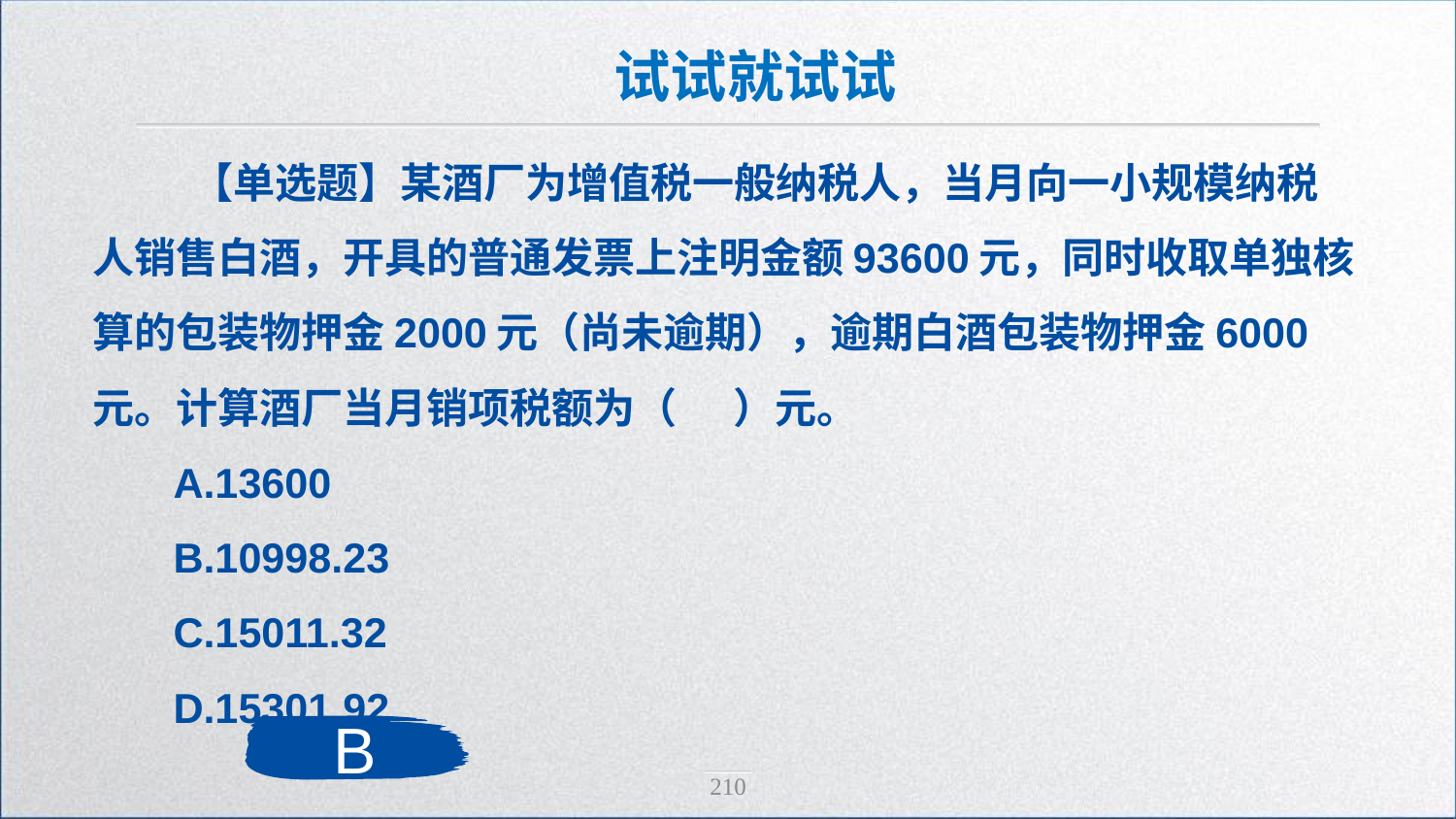

试试就试试
 【单选题】某酒厂为增值税一般纳税人，当月向一小规模纳税人销售白酒，开具的普通发票上注明金额93600元，同时收取单独核算的包装物押金2000元（尚未逾期），逾期白酒包装物押金6000元。计算酒厂当月销项税额为（      ）元。
A.13600
B.10998.23
C.15011.32
D.15301.92

B
210